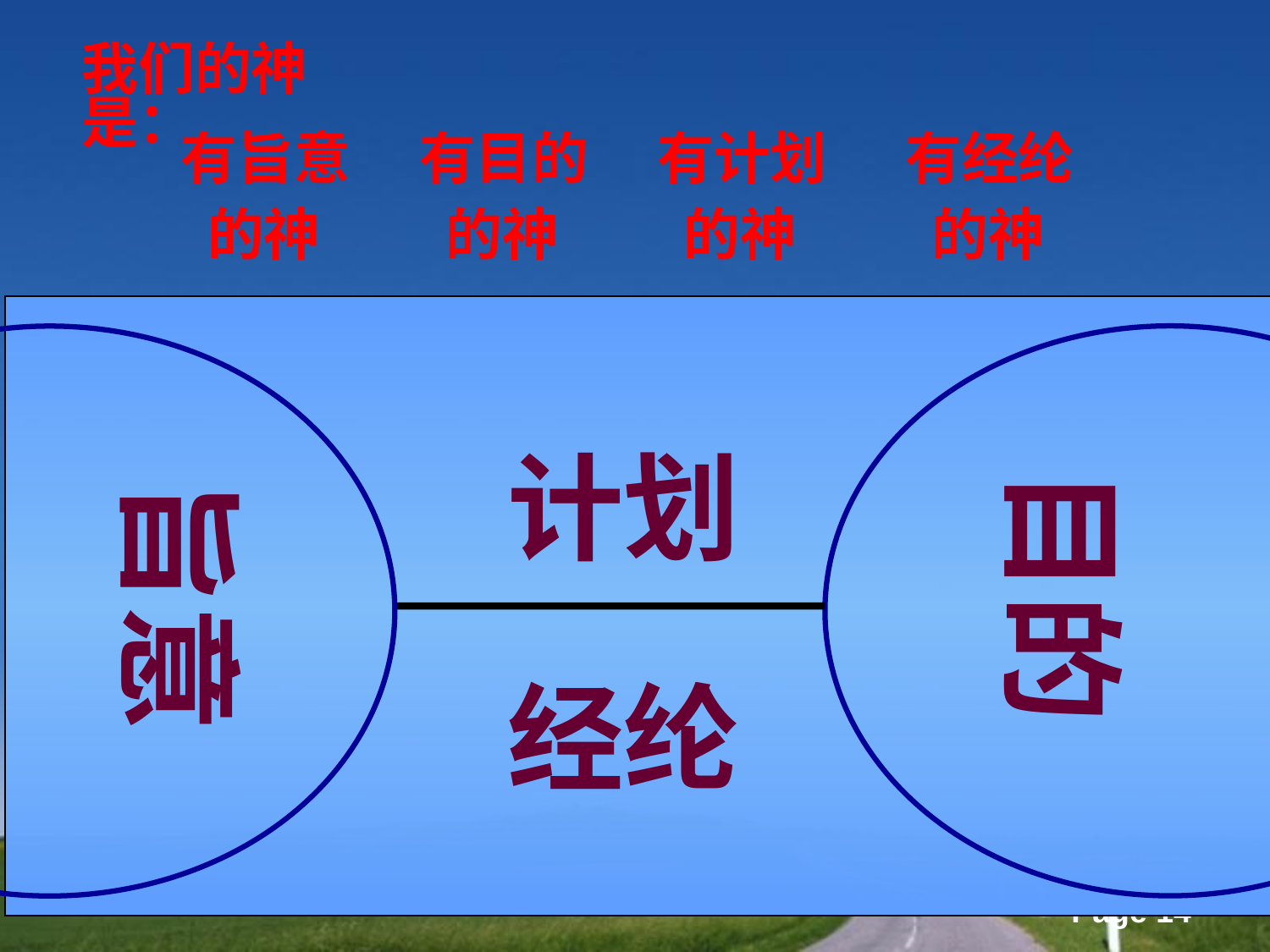

我们的神是：
有旨意
 的神
有目的
 的神
有计划
 的神
有经纶
 的神

计划
目的
旨意

经纶